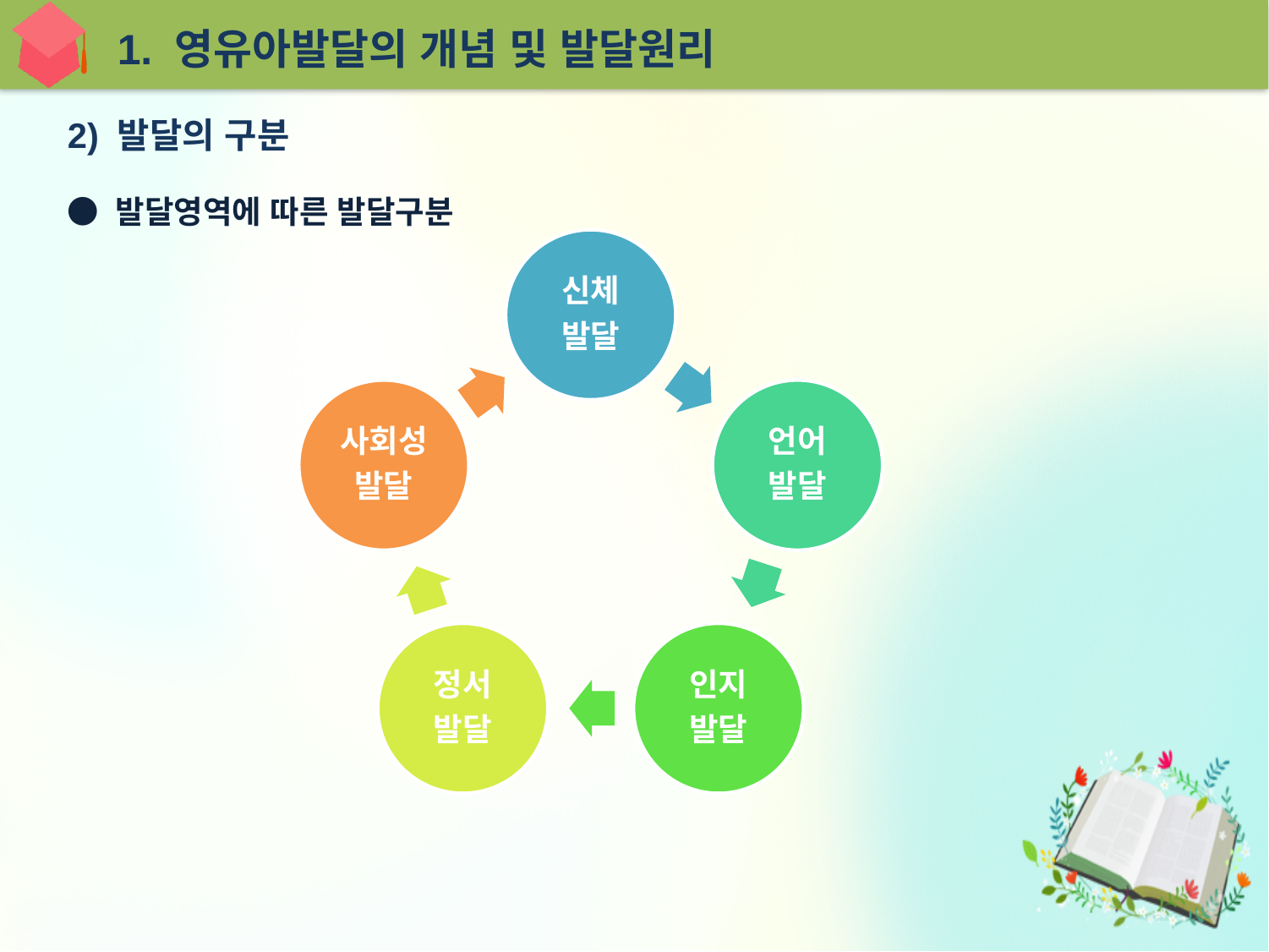

1. 영유아발달의 개념 및 발달원리
2) 발달의 구분
● 발달영역에 따른 발달구분
신체
발달

언어
발달

인지
발달

정서
발달

사회성
발달